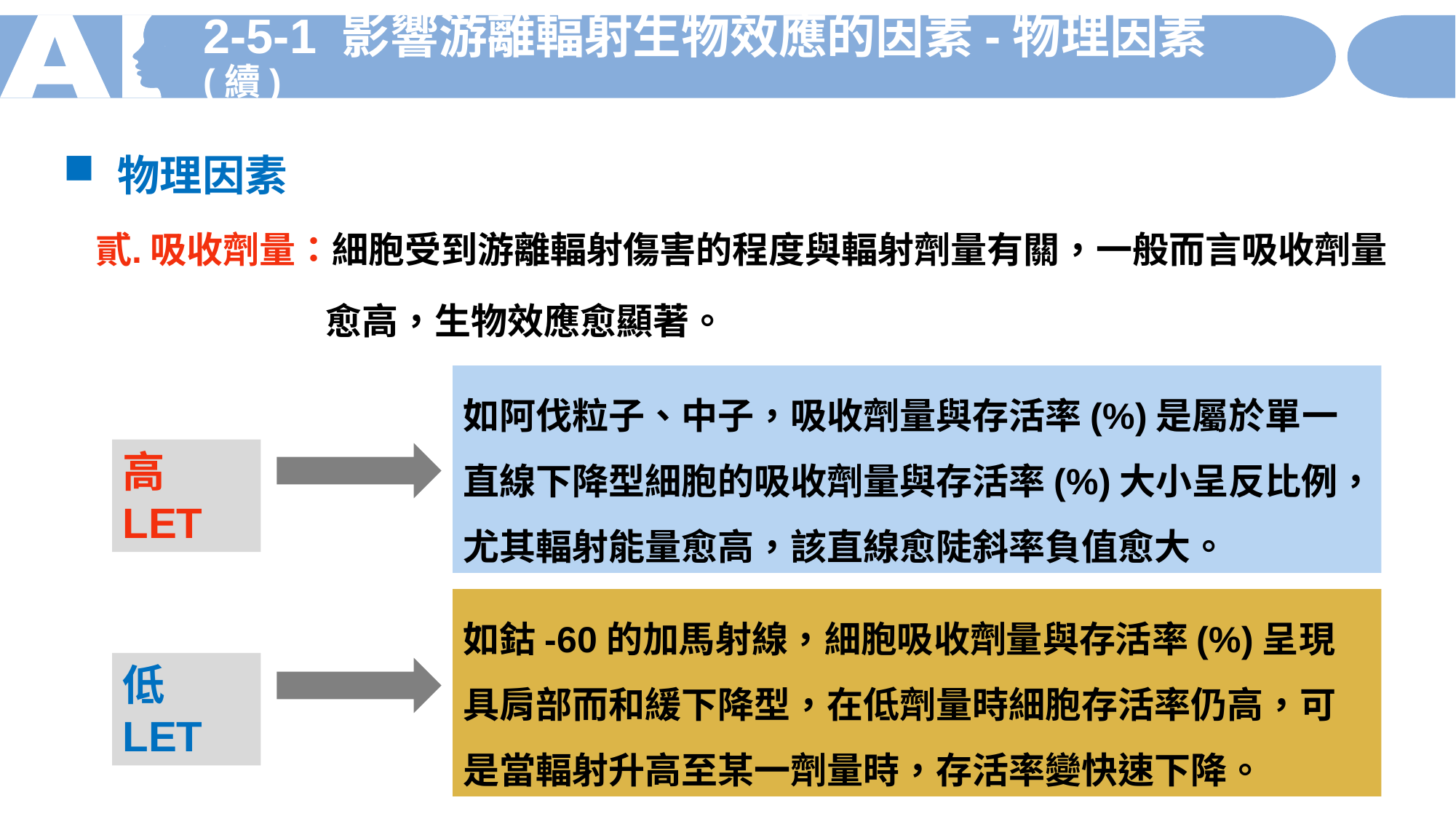

2-5-1 影響游離輻射生物效應的因素-物理因素(續)
物理因素
吸收劑量：細胞受到游離輻射傷害的程度與輻射劑量有關，一般而言吸收劑量
                           愈高，生物效應愈顯著。
如阿伐粒子、中子，吸收劑量與存活率(%)是屬於單一直線下降型細胞的吸收劑量與存活率(%)大小呈反比例，尤其輻射能量愈高，該直線愈陡斜率負值愈大。
高LET

如鈷-60的加馬射線，細胞吸收劑量與存活率(%)呈現具肩部而和緩下降型，在低劑量時細胞存活率仍高，可是當輻射升高至某一劑量時，存活率變快速下降。
低LET